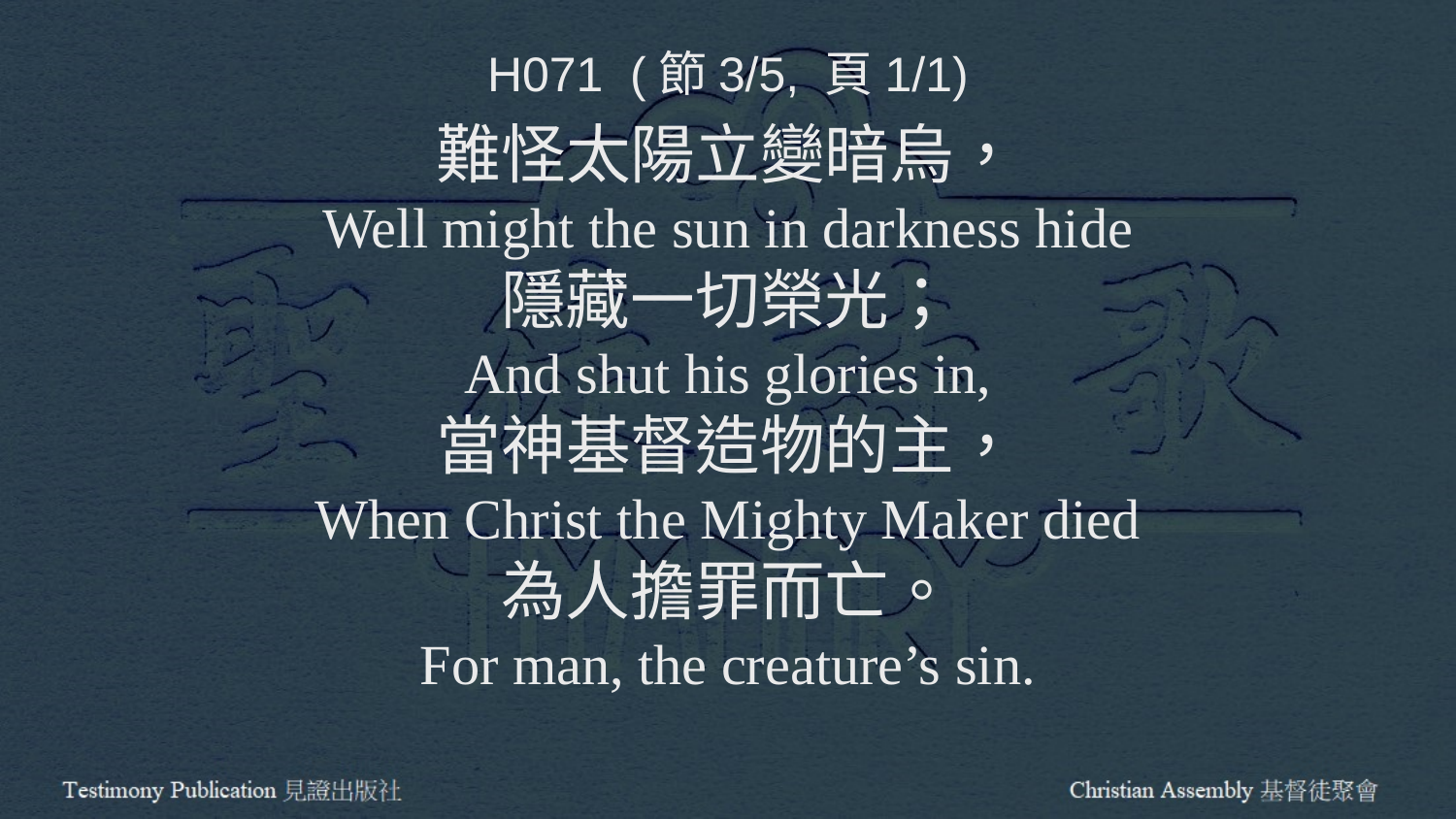

H071  (節3/5, 頁1/1)
難怪太陽立變暗烏，
Well might the sun in darkness hide
隱藏一切榮光；
And shut his glories in,
當神基督造物的主，
When Christ the Mighty Maker died
為人擔罪而亡。
For man, the creature’s sin.